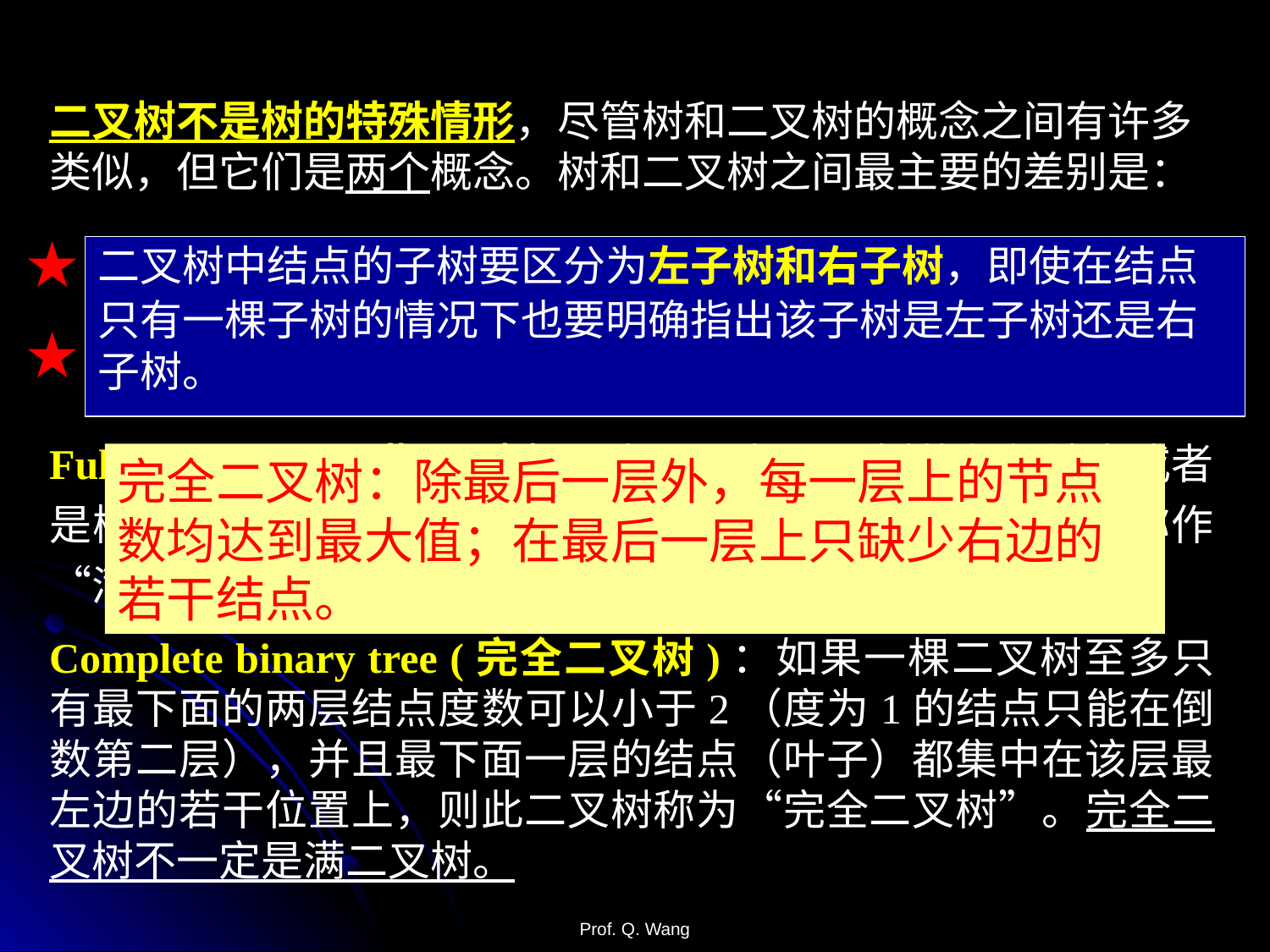

二叉树不是树的特殊情形，尽管树和二叉树的概念之间有许多类似，但它们是两个概念。树和二叉树之间最主要的差别是：

Full binary tree (满二叉树)：如果一棵二叉树的任何结点或者是树叶，或有两棵结构完全相同的非空子树，则此二叉树称作“满二叉树” 。
Complete binary tree (完全二叉树)：如果一棵二叉树至多只有最下面的两层结点度数可以小于2（度为1的结点只能在倒数第二层），并且最下面一层的结点（叶子）都集中在该层最左边的若干位置上，则此二叉树称为“完全二叉树”。完全二叉树不一定是满二叉树。
★
二叉树中结点的子树要区分为左子树和右子树，即使在结点
只有一棵子树的情况下也要明确指出该子树是左子树还是右
子树。

★
完全二叉树：除最后一层外，每一层上的节点数均达到最大值；在最后一层上只缺少右边的若干结点。

Prof. Q. Wang